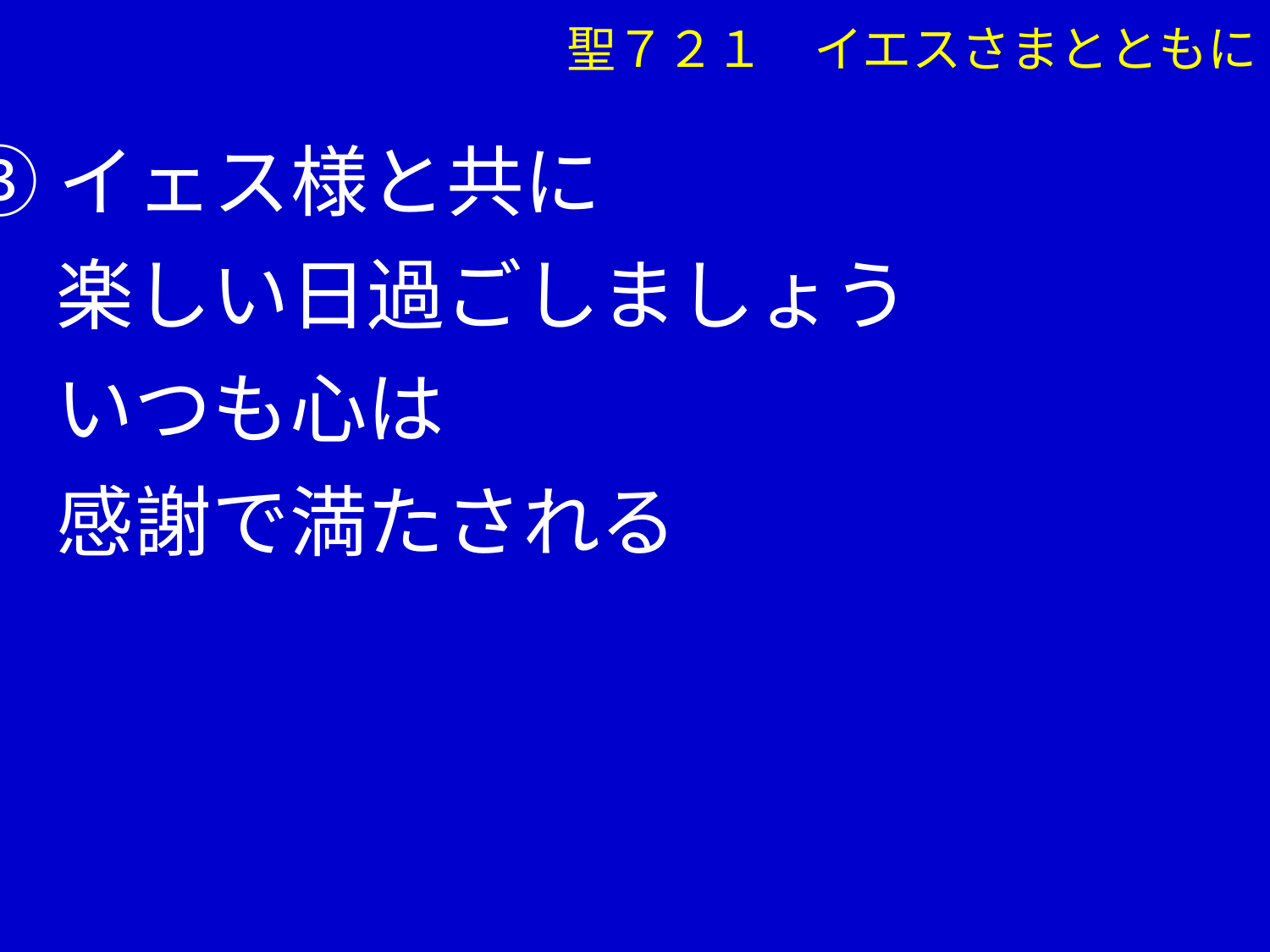

聖７２１　イエスさまとともに
③イェス様と共に
　 楽しい日過ごしましょう
　 いつも心は
　 感謝で満たされる